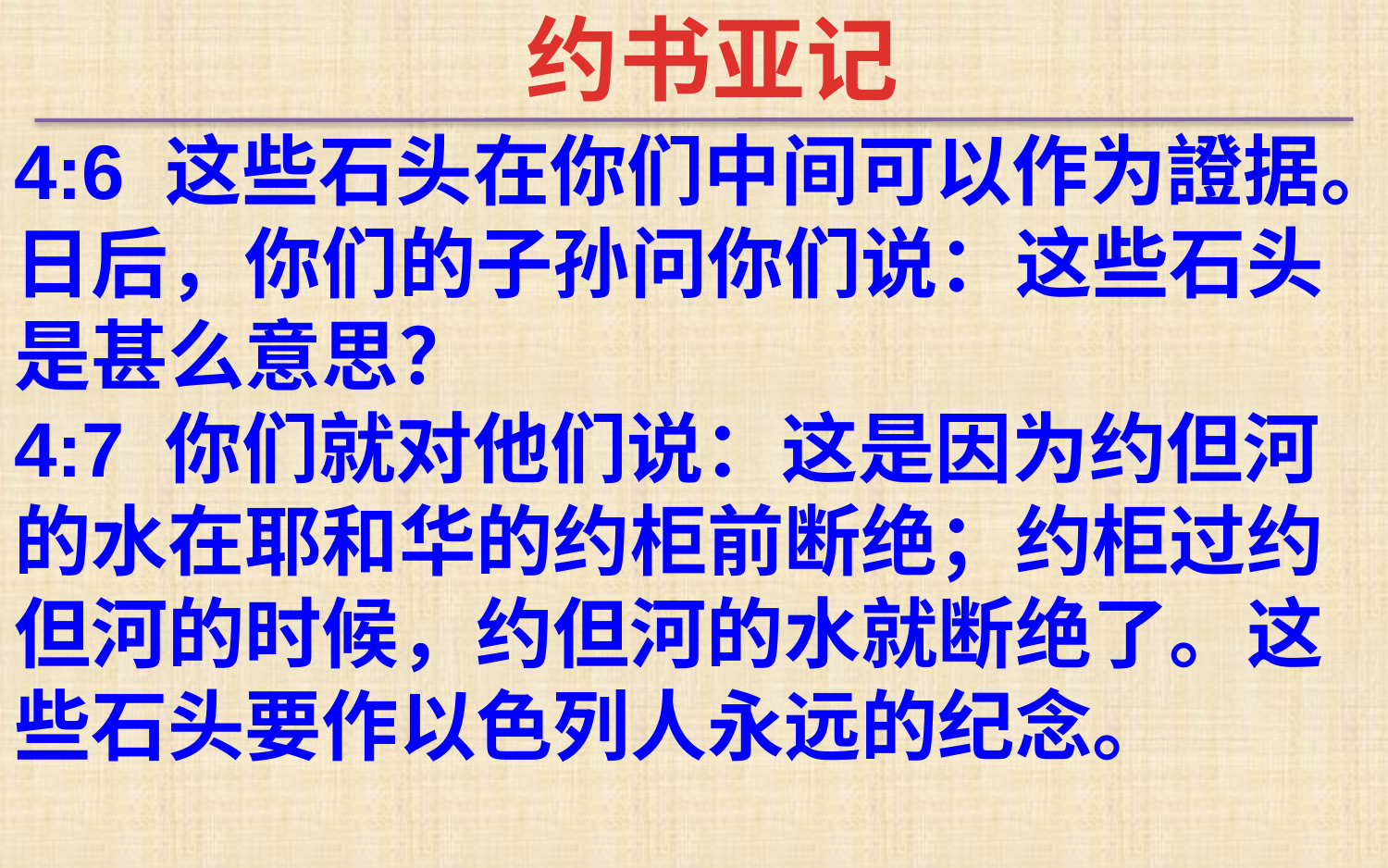

约书亚记
4:6 这些石头在你们中间可以作为證据。日后，你们的子孙问你们说：这些石头是甚么意思？
4:7 你们就对他们说：这是因为约但河的水在耶和华的约柜前断绝；约柜过约但河的时候，约但河的水就断绝了。这些石头要作以色列人永远的纪念。